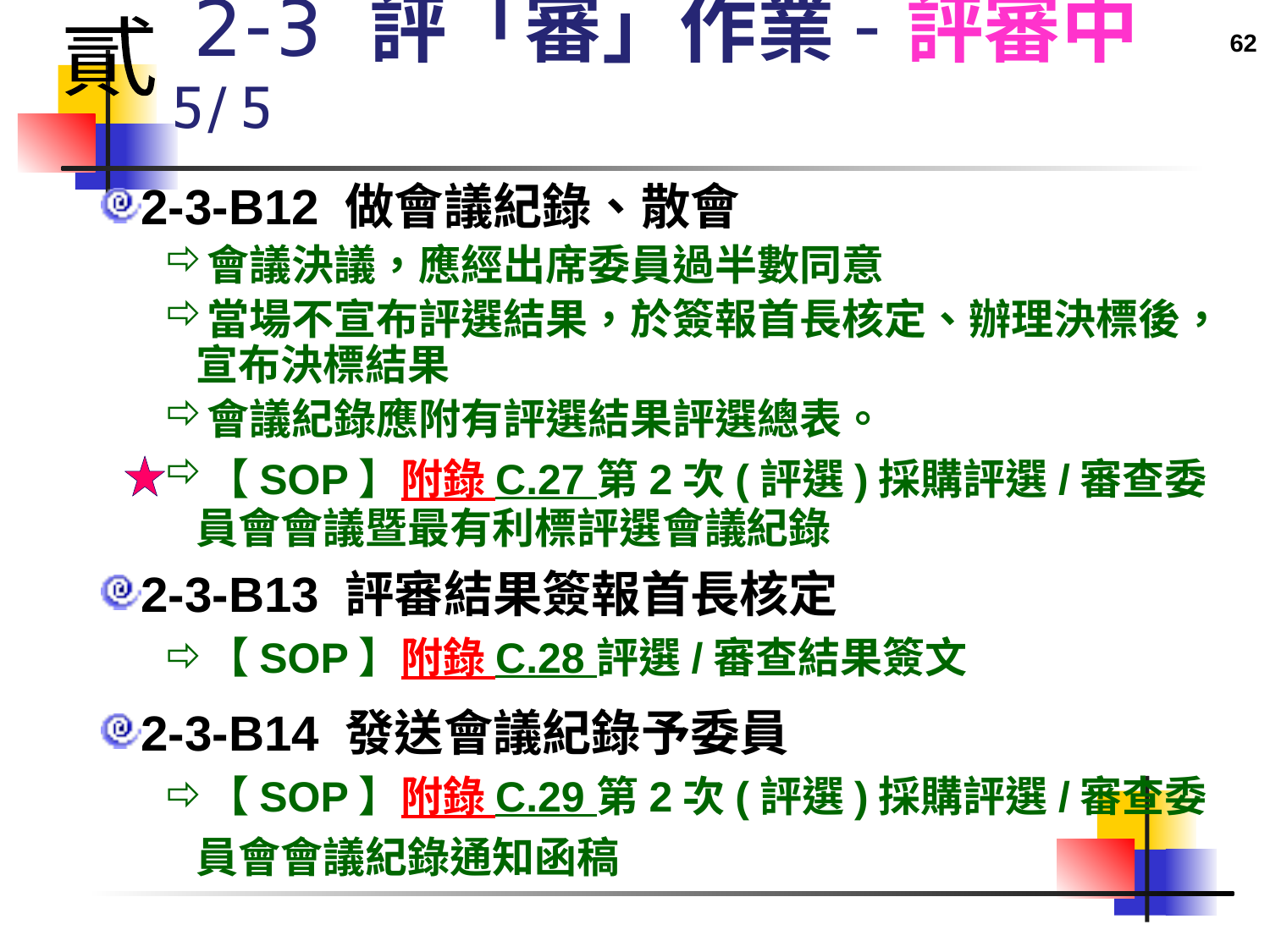

62
貳
# 2-3 評「審」作業-評審中 5/5
2-3-B12 做會議紀錄、散會
會議決議，應經出席委員過半數同意
當場不宣布評選結果，於簽報首長核定、辦理決標後，宣布決標結果
會議紀錄應附有評選結果評選總表。
【SOP】附錄 C.27 第2次(評選)採購評選/審查委員會會議暨最有利標評選會議紀錄
2-3-B13 評審結果簽報首長核定
【SOP】附錄 C.28 評選/審查結果簽文
2-3-B14 發送會議紀錄予委員
【SOP】附錄 C.29 第2次(評選)採購評選/審查委員會會議紀錄通知函稿